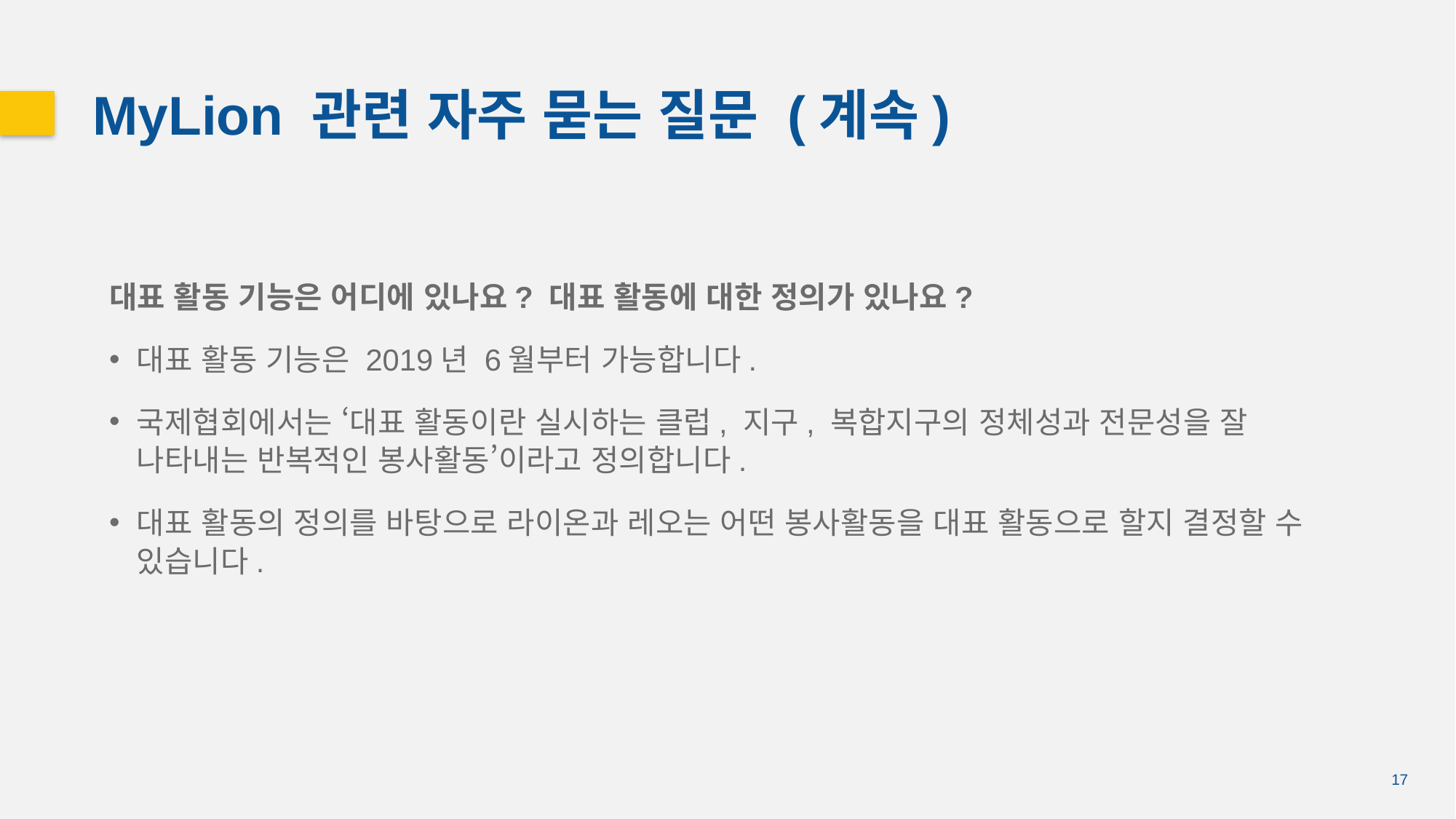

MyLion 관련 자주 묻는 질문 (계속)
대표 활동 기능은 어디에 있나요? 대표 활동에 대한 정의가 있나요?
대표 활동 기능은 2019년 6월부터 가능합니다.
국제협회에서는 ‘대표 활동이란 실시하는 클럽, 지구, 복합지구의 정체성과 전문성을 잘 나타내는 반복적인 봉사활동’이라고 정의합니다.
대표 활동의 정의를 바탕으로 라이온과 레오는 어떤 봉사활동을 대표 활동으로 할지 결정할 수 있습니다.